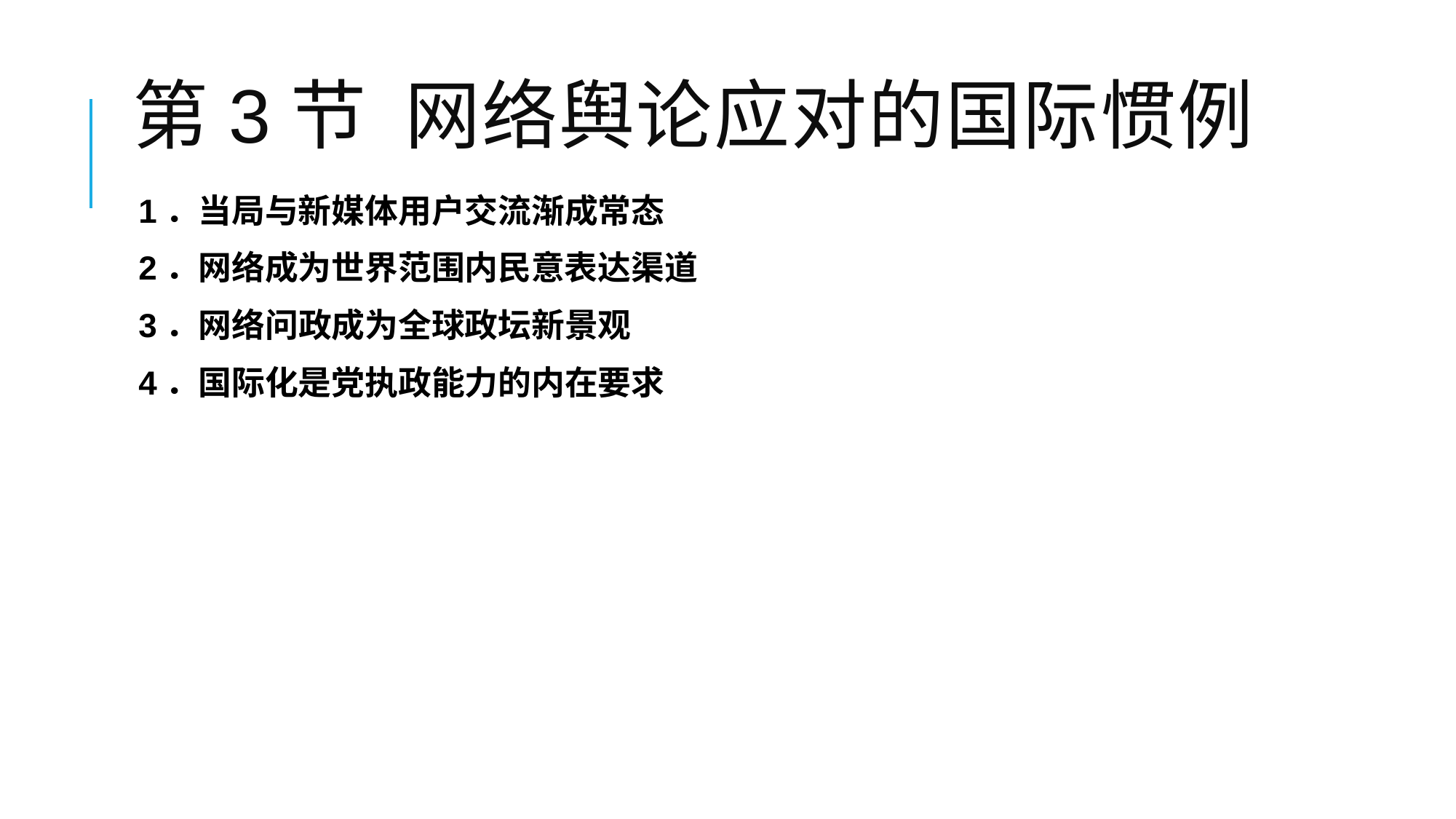

# 第3节  网络舆论应对的国际惯例
1．当局与新媒体用户交流渐成常态
2．网络成为世界范围内民意表达渠道
3．网络问政成为全球政坛新景观
4．国际化是党执政能力的内在要求